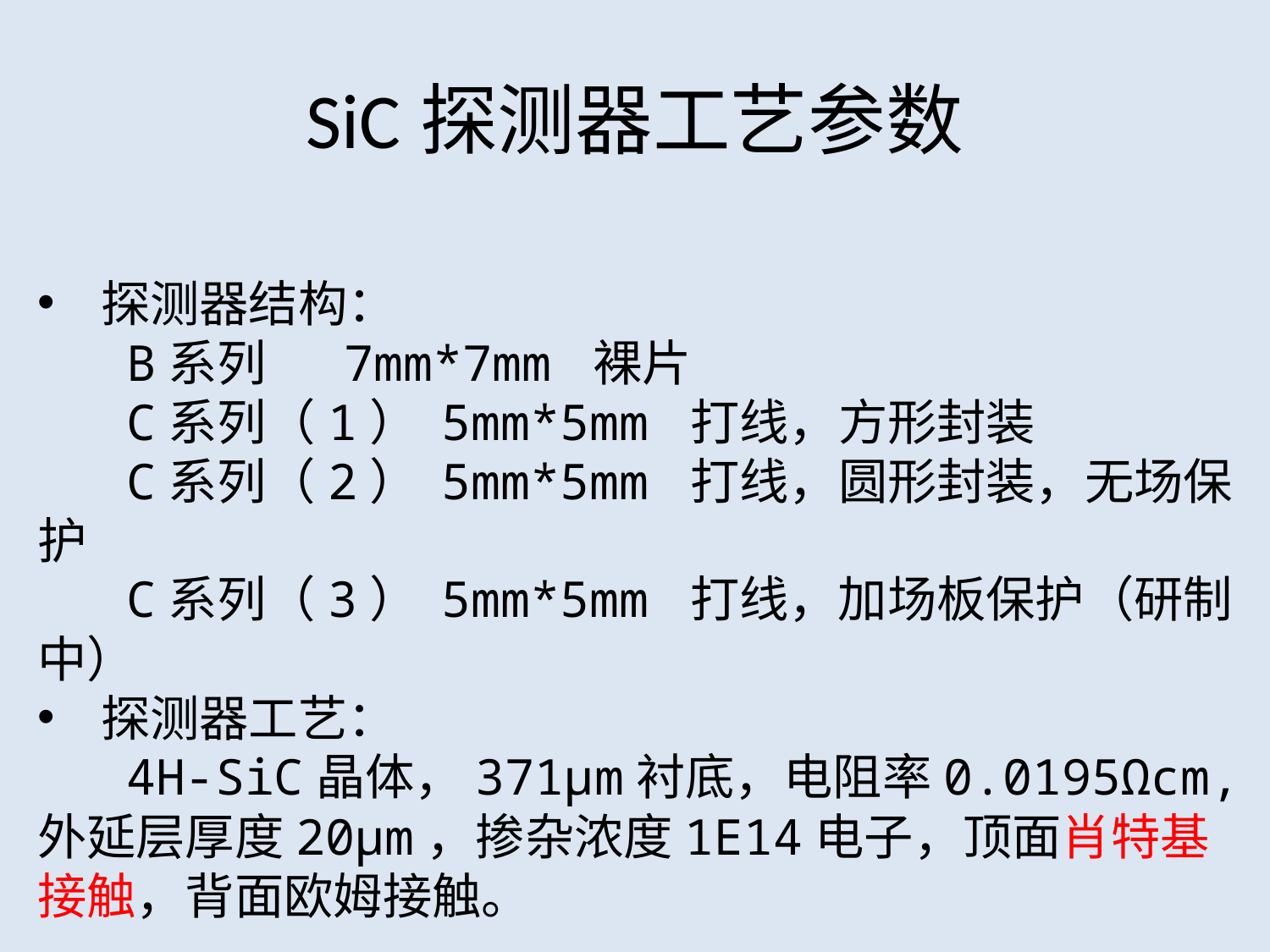

# SiC探测器工艺参数
探测器结构：
   B系列      7mm*7mm 裸片
   C系列（1） 5mm*5mm 打线，方形封装
   C系列（2） 5mm*5mm 打线，圆形封装，无场保护
   C系列（3） 5mm*5mm 打线，加场板保护（研制中）
探测器工艺：
   4H-SiC晶体，371μm衬底，电阻率0.0195Ωcm,外延层厚度20μm，掺杂浓度1E14电子，顶面肖特基接触，背面欧姆接触。